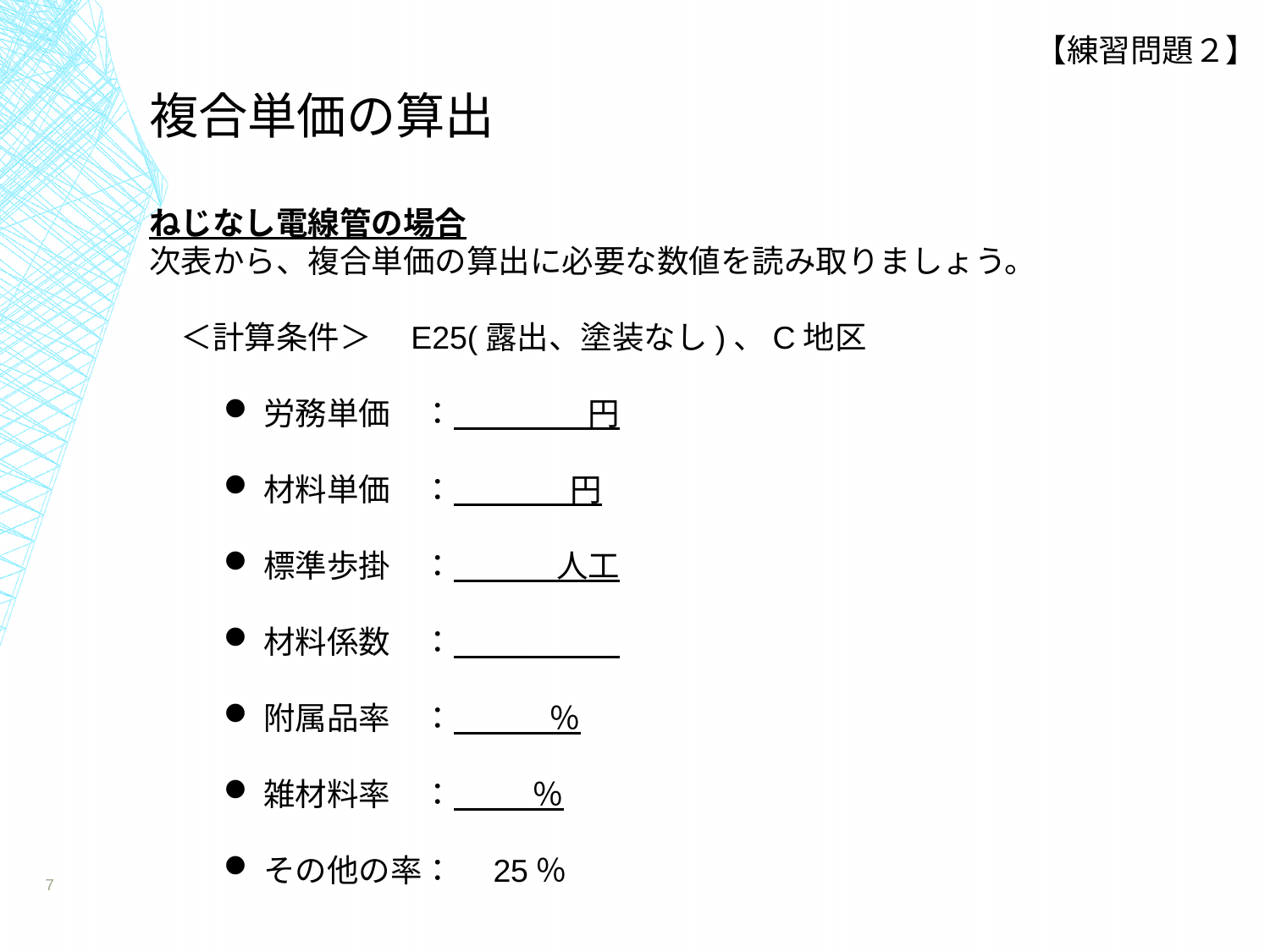

【練習問題２】
複合単価の算出

ねじなし電線管の場合
次表から、複合単価の算出に必要な数値を読み取りましょう。
　＜計算条件＞　E25(露出、塗装なし)、C地区
労務単価　： 　　　　円
材料単価　： 　  　　円
標準歩掛　： 　　　人工
材料係数　：
附属品率　：　　　％
雑材料率　：  　　％
その他の率：　25％
7